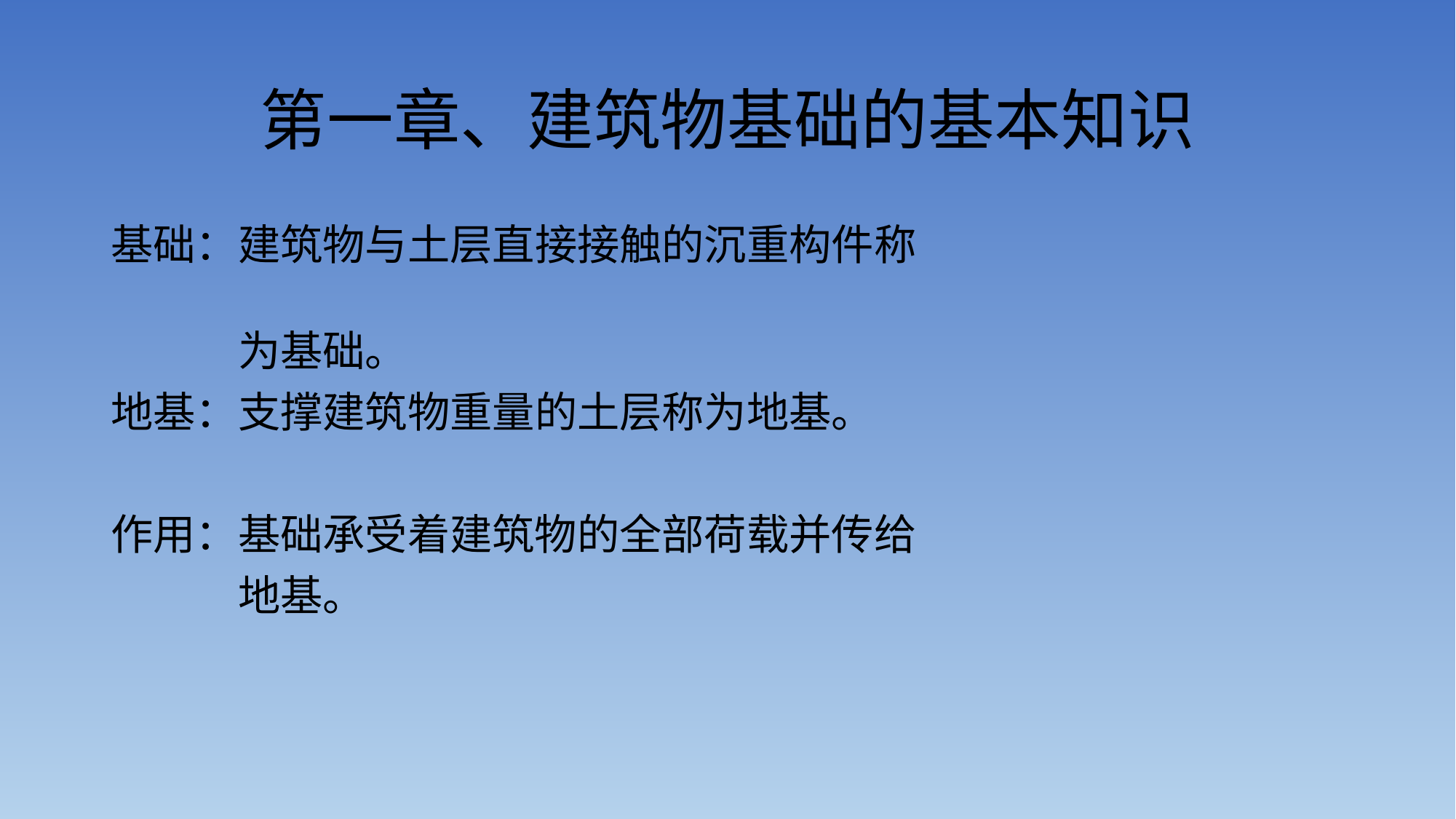

# 第一章、建筑物基础的基本知识
基础：建筑物与土层直接接触的沉重构件称
　　　为基础。
地基：支撑建筑物重量的土层称为地基。

作用：基础承受着建筑物的全部荷载并传给
　　　地基。